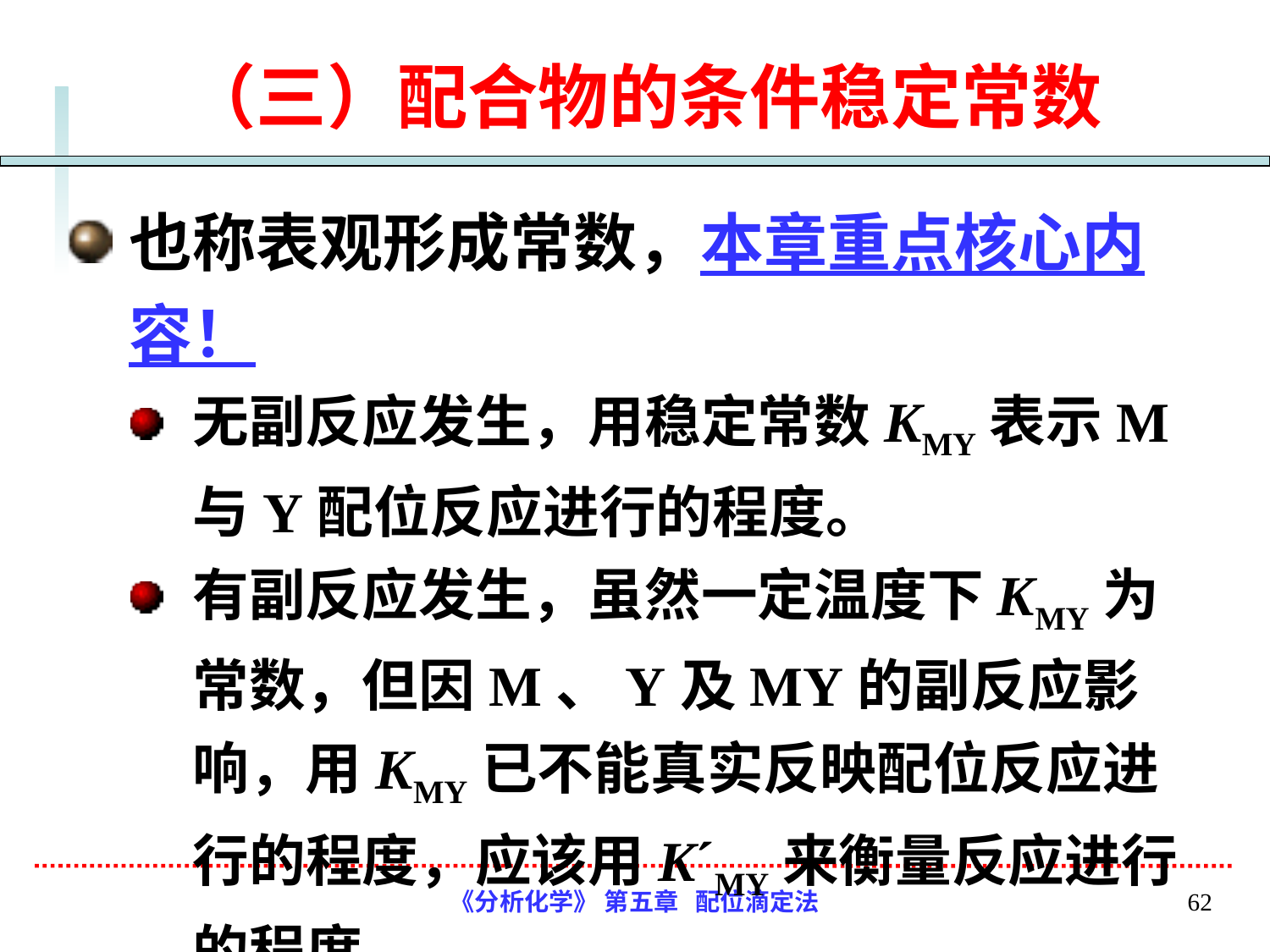

# （三）配合物的条件稳定常数
也称表观形成常数，本章重点核心内容！
无副反应发生，用稳定常数KMY表示M与Y配位反应进行的程度。
有副反应发生，虽然一定温度下KMY为常数，但因M、Y及MY的副反应影响，用KMY已不能真实反映配位反应进行的程度，应该用K´MY来衡量反应进行的程度。
《分析化学》 第五章   配位滴定法
62